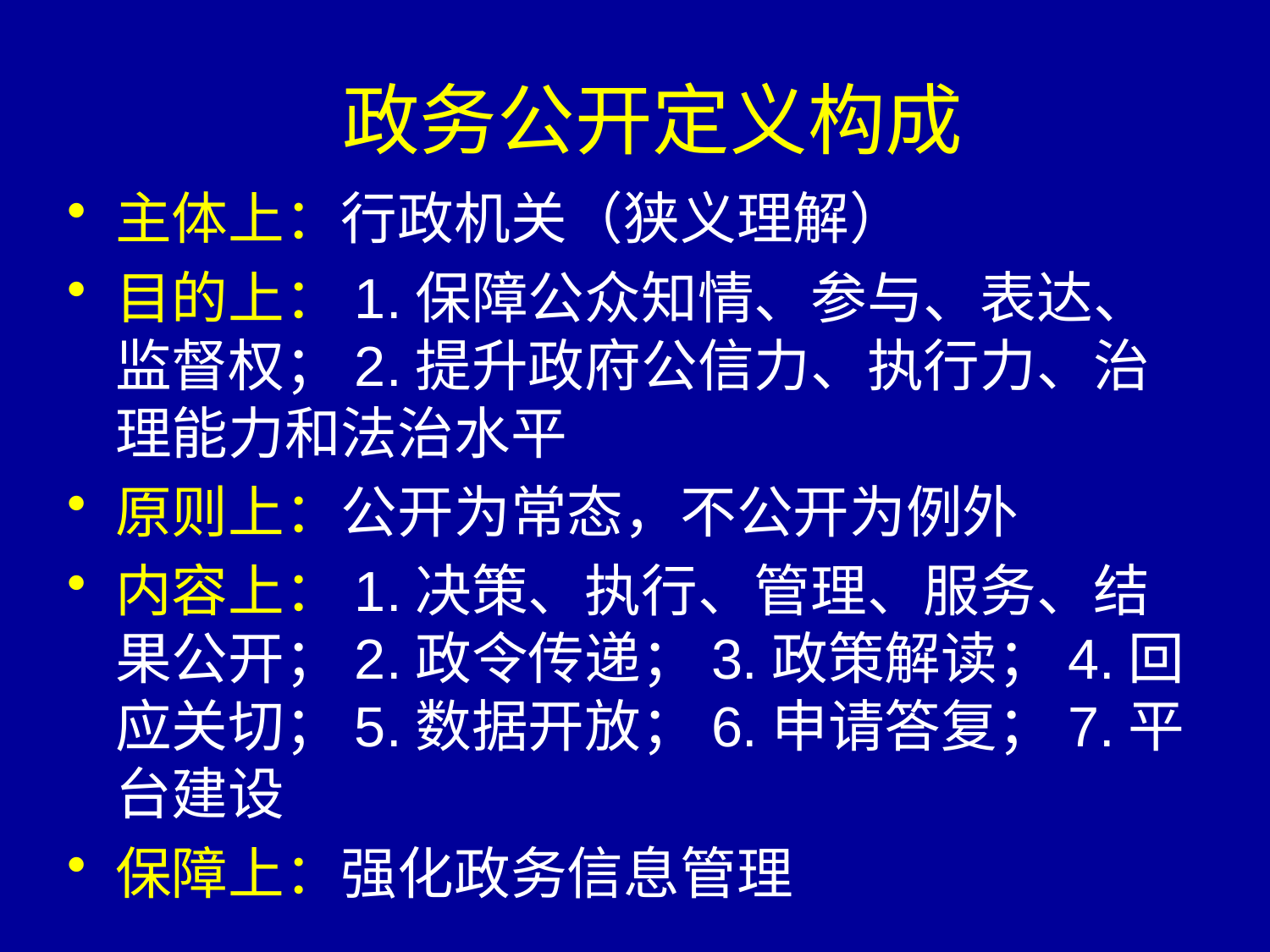

# 政务公开定义构成
主体上：行政机关（狭义理解）
目的上：1.保障公众知情、参与、表达、监督权；2.提升政府公信力、执行力、治理能力和法治水平
原则上：公开为常态，不公开为例外
内容上：1.决策、执行、管理、服务、结果公开；2.政令传递；3.政策解读；4.回应关切；5.数据开放；6.申请答复；7.平台建设
保障上：强化政务信息管理